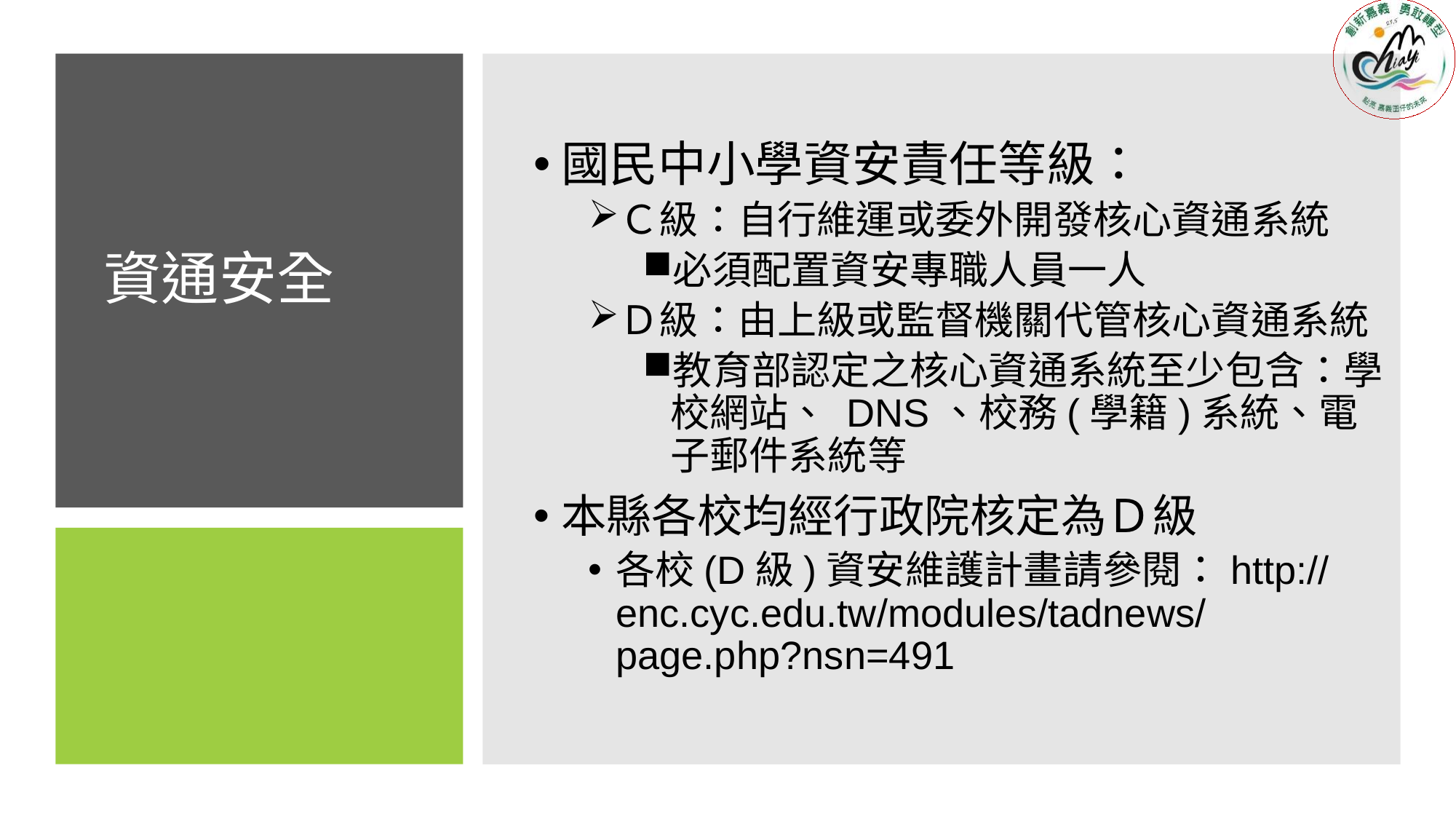

國民中小學資安責任等級：
Ｃ級：自行維運或委外開發核心資通系統
必須配置資安專職人員一人
Ｄ級：由上級或監督機關代管核心資通系統
教育部認定之核心資通系統至少包含：學校網站、 DNS、校務(學籍)系統、電子郵件系統等
本縣各校均經行政院核定為Ｄ級
各校(D級)資安維護計畫請參閱：http://enc.cyc.edu.tw/modules/tadnews/page.php?nsn=491
# 資通安全